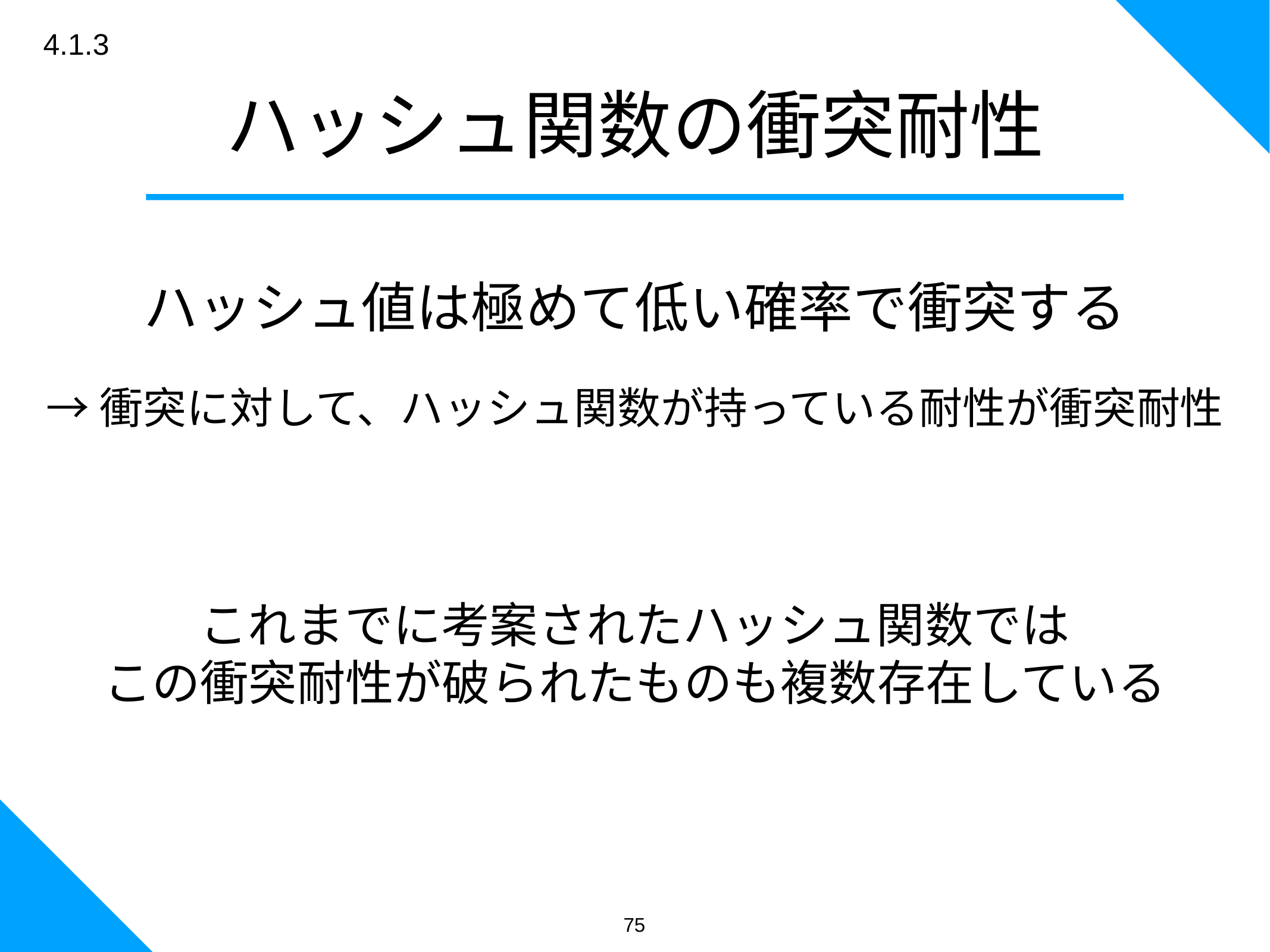

4.1.3
ハッシュ関数の衝突耐性
ハッシュ値は極めて低い確率で衝突する
→衝突に対して、ハッシュ関数が持っている耐性が衝突耐性
これまでに考案されたハッシュ関数では
この衝突耐性が破られたものも複数存在している
75